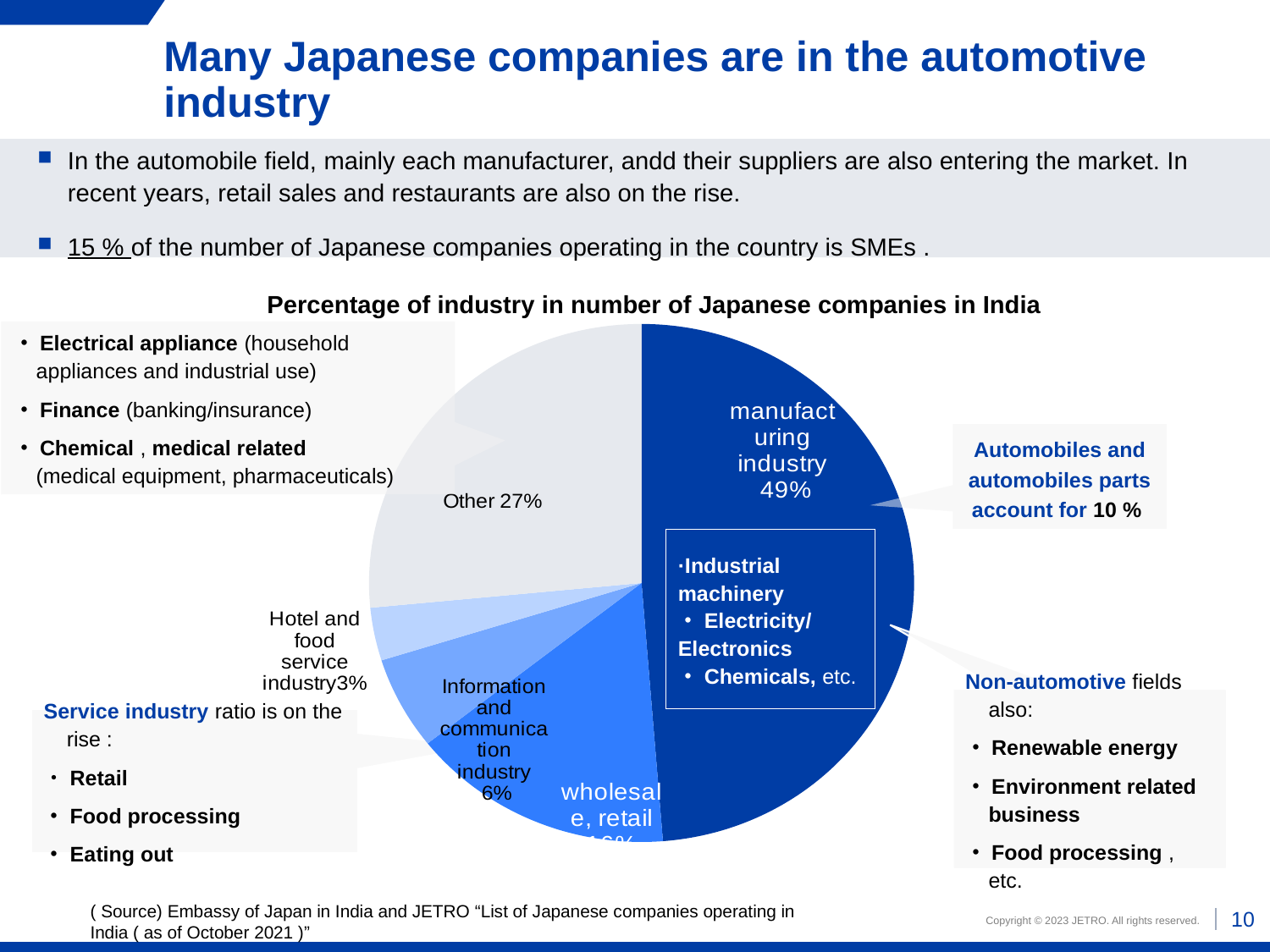

Many Japanese companies are in the automotive industry

In the automobile field, mainly each manufacturer, andd their suppliers are also entering the market. In recent years, retail sales and restaurants are also on the rise.
15 % of the number of Japanese companies operating in the country is SMEs .
Percentage of industry in number of Japanese companies in India

### Chart

| Category |  |
|---|---|
| 製造業 | 0.487 |
| 卸売業・小売業 | 0.156 |
| 情報通信業 | 0.058 |
| 宿泊業・飲食サービス業 | 0.033 |
| その他 | 0.265 |
・Electrical appliance (household appliances and industrial use)
・Finance (banking/insurance)
・Chemical , medical related
(medical equipment, pharmaceuticals)
Automobiles and automobiles parts account for 10 %
·Industrial machinery
・Electricity/Electronics
・Chemicals, etc.
Non-automotive fields also:
・Renewable energy
・Environment related business
・Food processing , etc.
Service industry ratio is on the rise :
・Retail
・Food processing
・Eating out
( Source) Embassy of Japan in India and JETRO “List of Japanese companies operating in India ( as of October 2021 )”